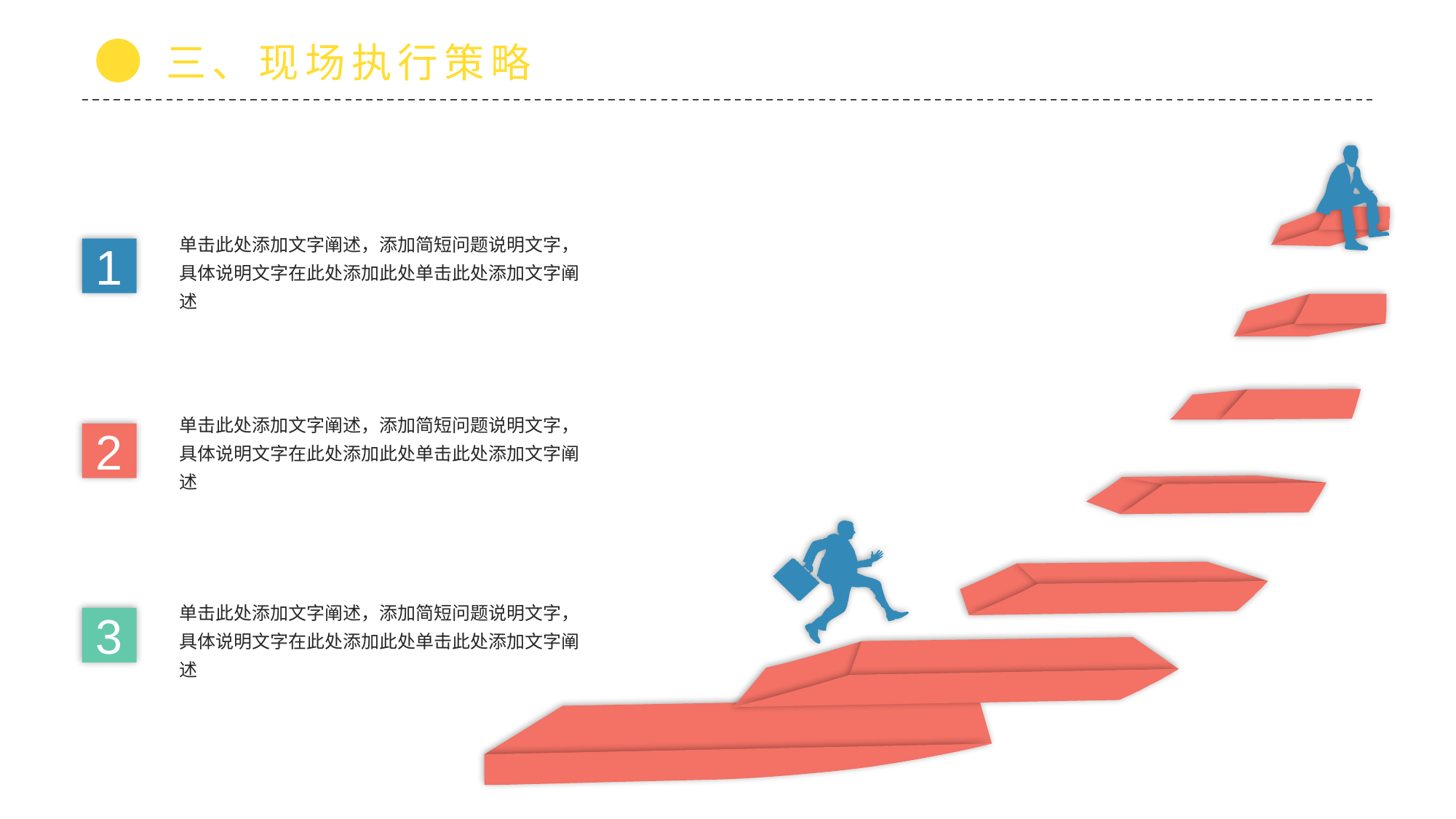

三、现场执行策略

单击此处添加文字阐述，添加简短问题说明文字，具体说明文字在此处添加此处单击此处添加文字阐述
1
单击此处添加文字阐述，添加简短问题说明文字，具体说明文字在此处添加此处单击此处添加文字阐述
2

单击此处添加文字阐述，添加简短问题说明文字，具体说明文字在此处添加此处单击此处添加文字阐述
3